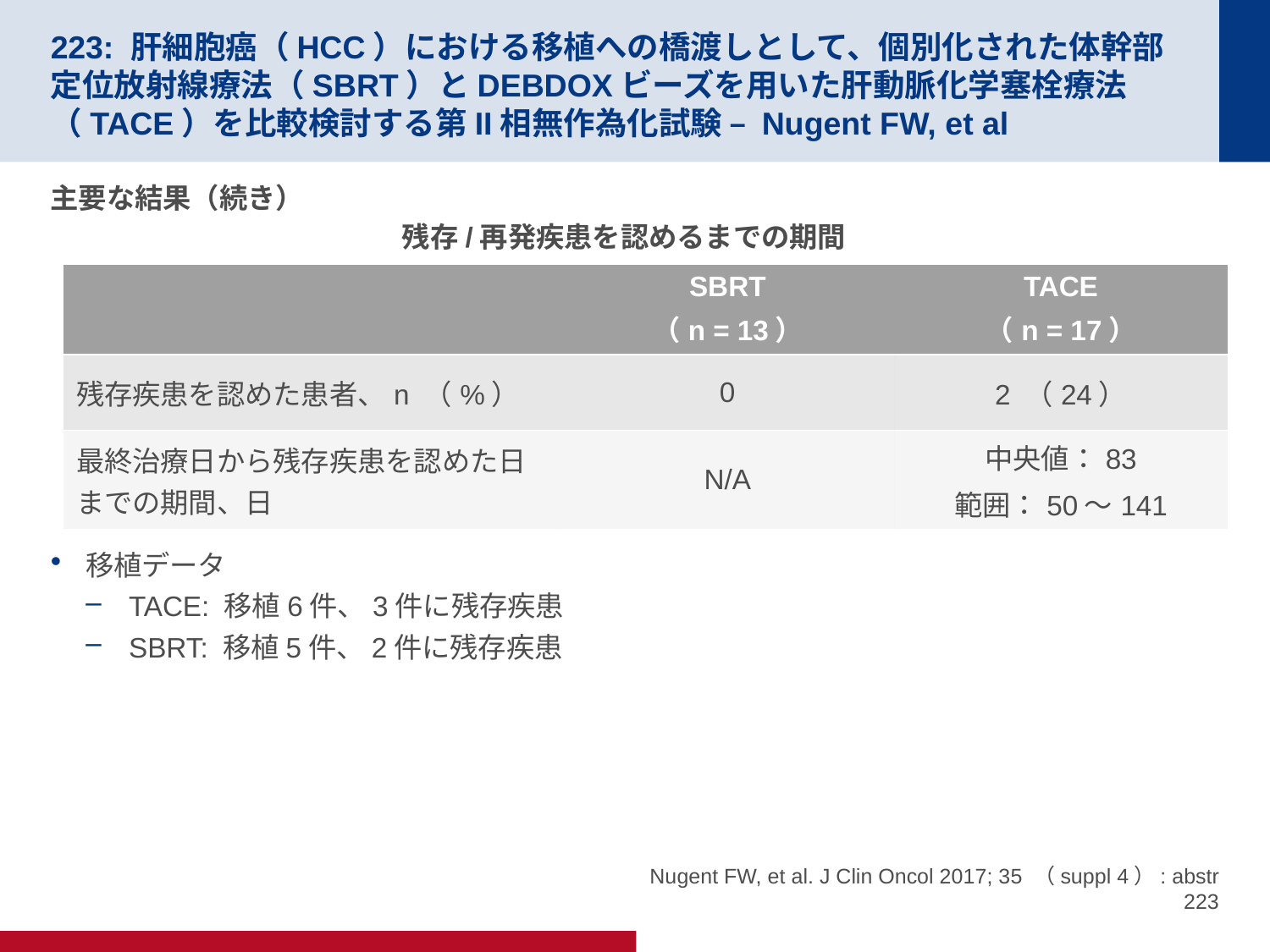

# 223: 肝細胞癌（HCC）における移植への橋渡しとして、個別化された体幹部定位放射線療法（SBRT）とDEBDOXビーズを用いた肝動脈化学塞栓療法（TACE）を比較検討する第II相無作為化試験 – Nugent FW, et al
主要な結果（続き）

移植データ
TACE: 移植6件、3件に残存疾患
SBRT: 移植5件、2件に残存疾患
残存/再発疾患を認めるまでの期間
|  | SBRT （n = 13） | TACE （n = 17） |
| --- | --- | --- |
| 残存疾患を認めた患者、n （%） | 0 | 2 （24） |
| 最終治療日から残存疾患を認めた日までの期間、日 | N/A | 中央値：83 範囲：50～141 |
Nugent FW, et al. J Clin Oncol 2017; 35 （suppl 4）: abstr 223